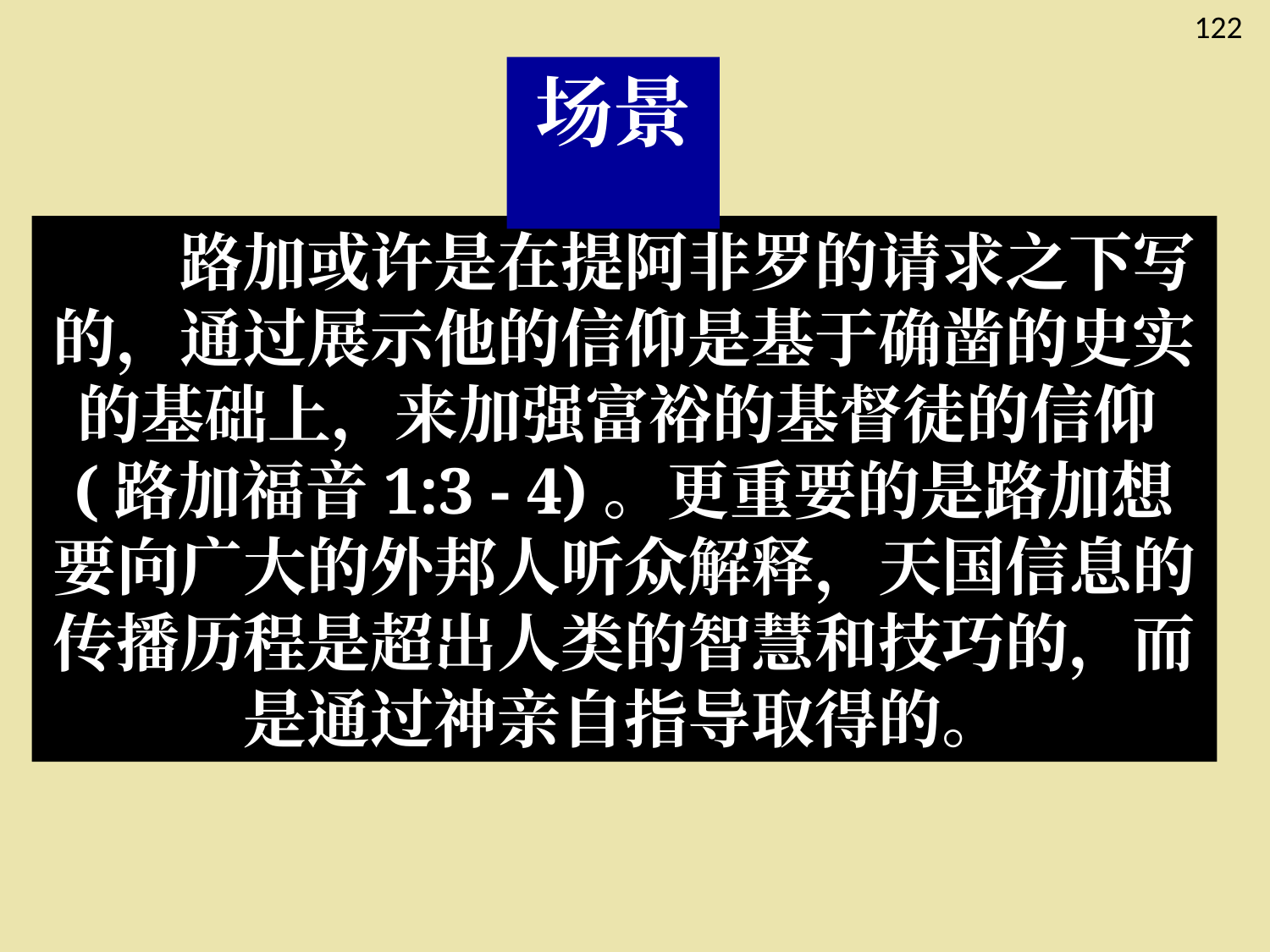

122
场景
	路加或许是在提阿非罗的请求之下写的，通过展示他的信仰是基于确凿的史实的基础上，来加强富裕的基督徒的信仰(路加福音1:3 - 4)。更重要的是路加想要向广大的外邦人听众解释，天国信息的传播历程是超出人类的智慧和技巧的，而是通过神亲自指导取得的。